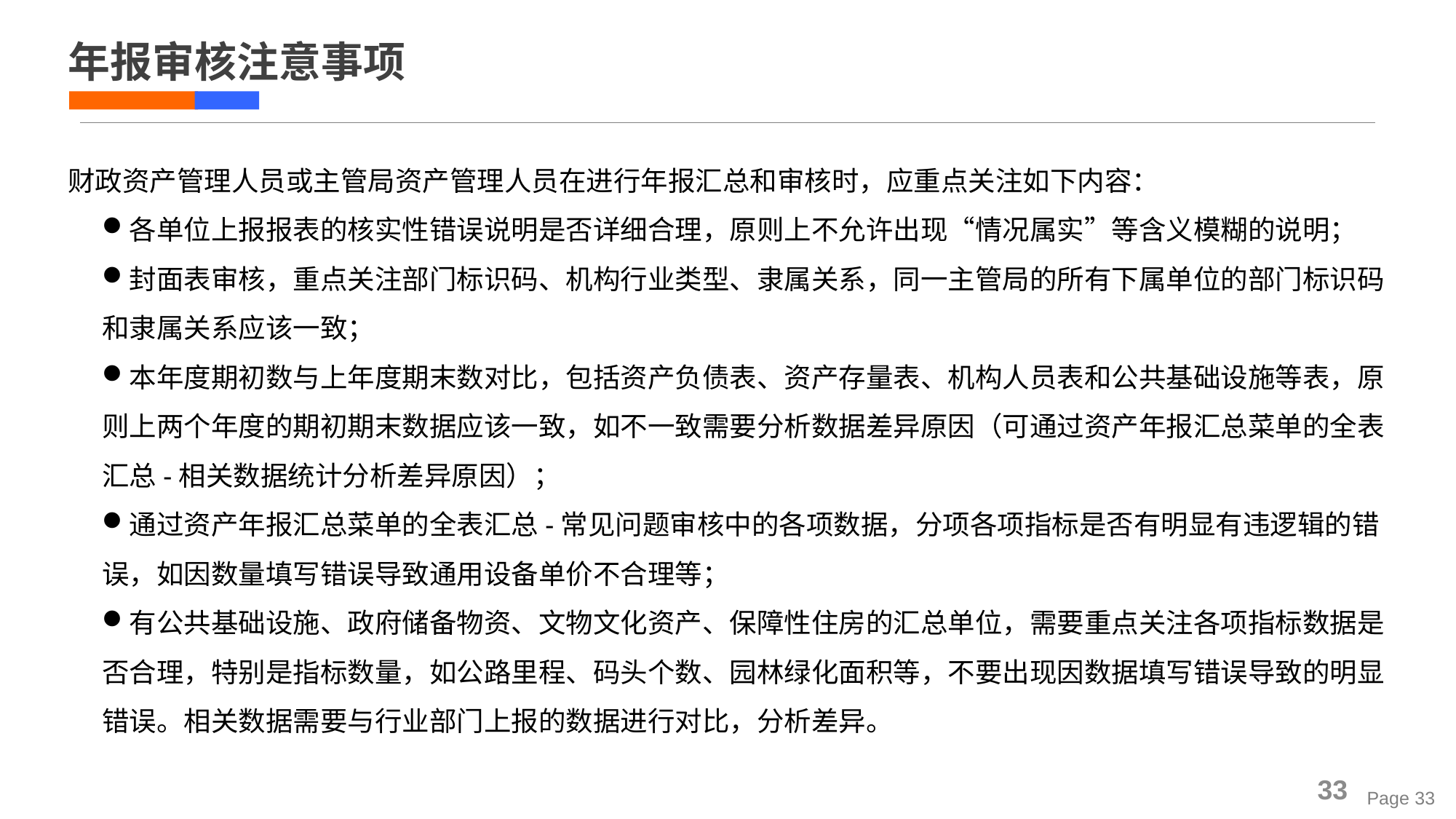

# 年报审核注意事项
财政资产管理人员或主管局资产管理人员在进行年报汇总和审核时，应重点关注如下内容：
各单位上报报表的核实性错误说明是否详细合理，原则上不允许出现“情况属实”等含义模糊的说明；
封面表审核，重点关注部门标识码、机构行业类型、隶属关系，同一主管局的所有下属单位的部门标识码和隶属关系应该一致；
本年度期初数与上年度期末数对比，包括资产负债表、资产存量表、机构人员表和公共基础设施等表，原则上两个年度的期初期末数据应该一致，如不一致需要分析数据差异原因（可通过资产年报汇总菜单的全表汇总-相关数据统计分析差异原因）；
通过资产年报汇总菜单的全表汇总-常见问题审核中的各项数据，分项各项指标是否有明显有违逻辑的错误，如因数量填写错误导致通用设备单价不合理等；
有公共基础设施、政府储备物资、文物文化资产、保障性住房的汇总单位，需要重点关注各项指标数据是否合理，特别是指标数量，如公路里程、码头个数、园林绿化面积等，不要出现因数据填写错误导致的明显错误。相关数据需要与行业部门上报的数据进行对比，分析差异。

33